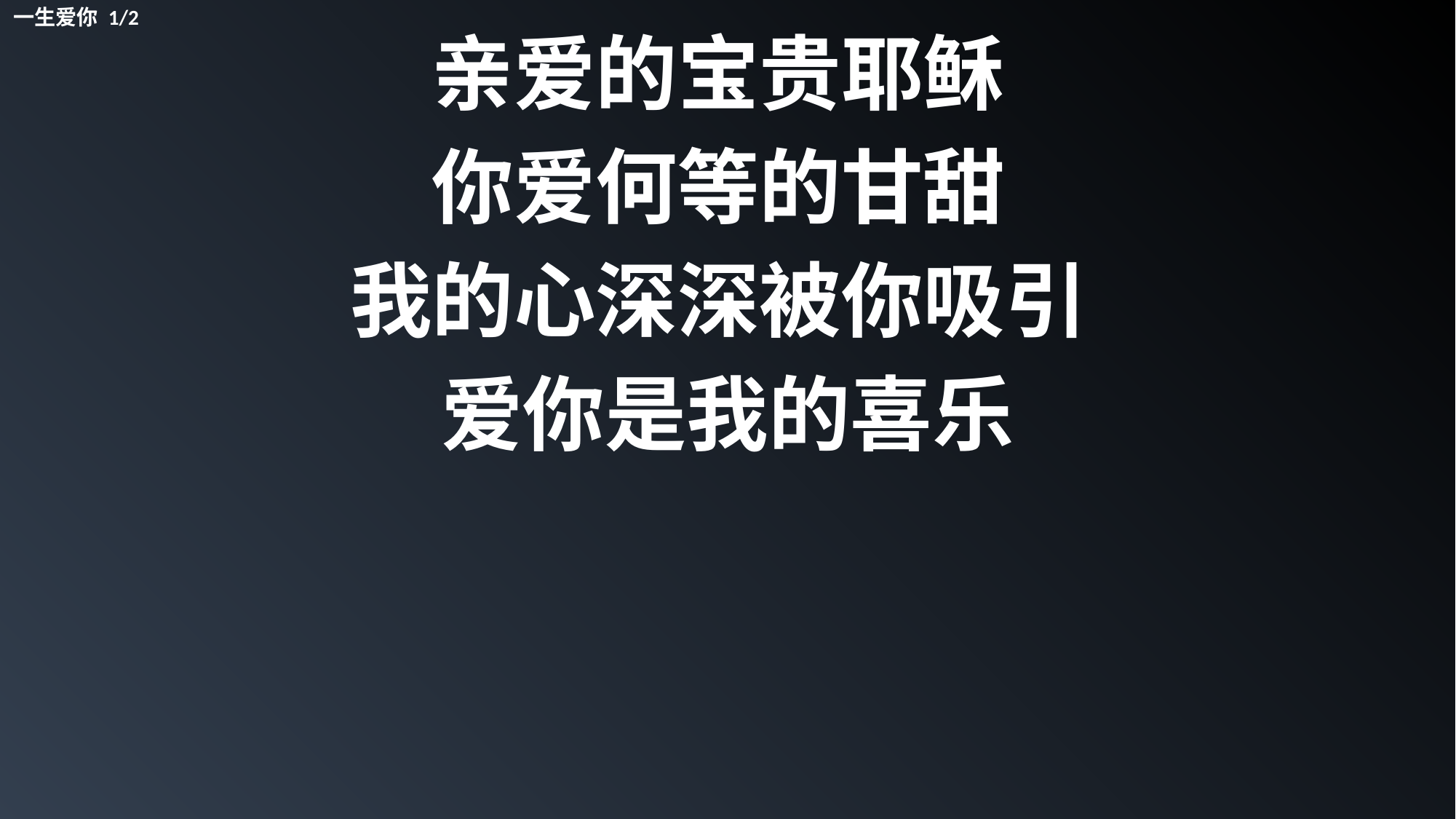

一生爱你 1/2
亲爱的宝贵耶稣
你爱何等的甘甜
我的心深深被你吸引
爱你是我的喜乐